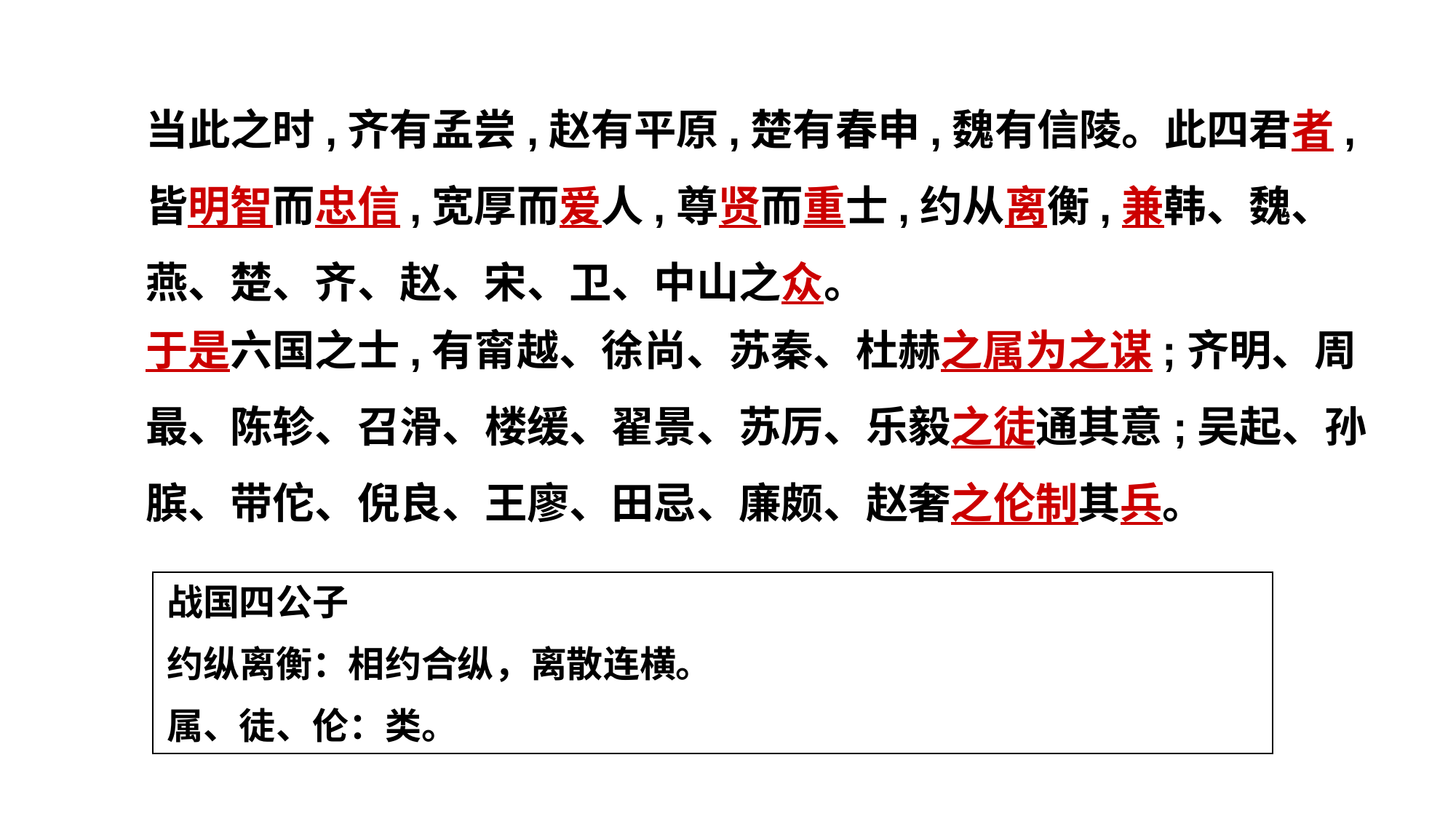

当此之时,齐有孟尝,赵有平原,楚有春申,魏有信陵。此四君者,皆明智而忠信,宽厚而爱人,尊贤而重士,约从离衡,兼韩、魏、燕、楚、齐、赵、宋、卫、中山之众。
于是六国之士,有甯越、徐尚、苏秦、杜赫之属为之谋;齐明、周最、陈轸、召滑、楼缓、翟景、苏厉、乐毅之徒通其意;吴起、孙膑、带佗、倪良、王廖、田忌、廉颇、赵奢之伦制其兵。
战国四公子
约纵离衡：相约合纵，离散连横。
属、徒、伦：类。